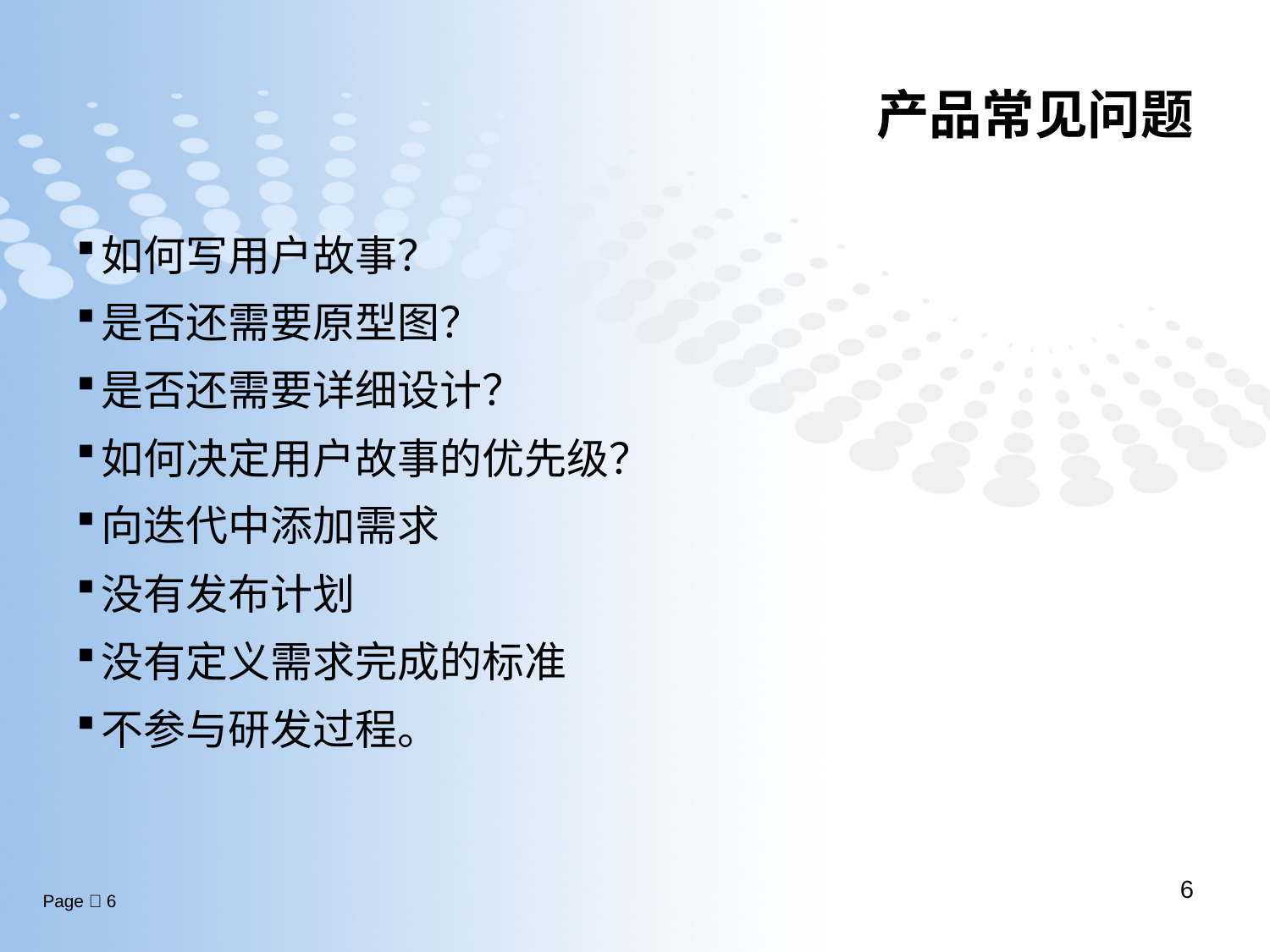

# 产品常见问题
如何写用户故事？
是否还需要原型图？
是否还需要详细设计？
如何决定用户故事的优先级？
向迭代中添加需求
没有发布计划
没有定义需求完成的标准
不参与研发过程。
6